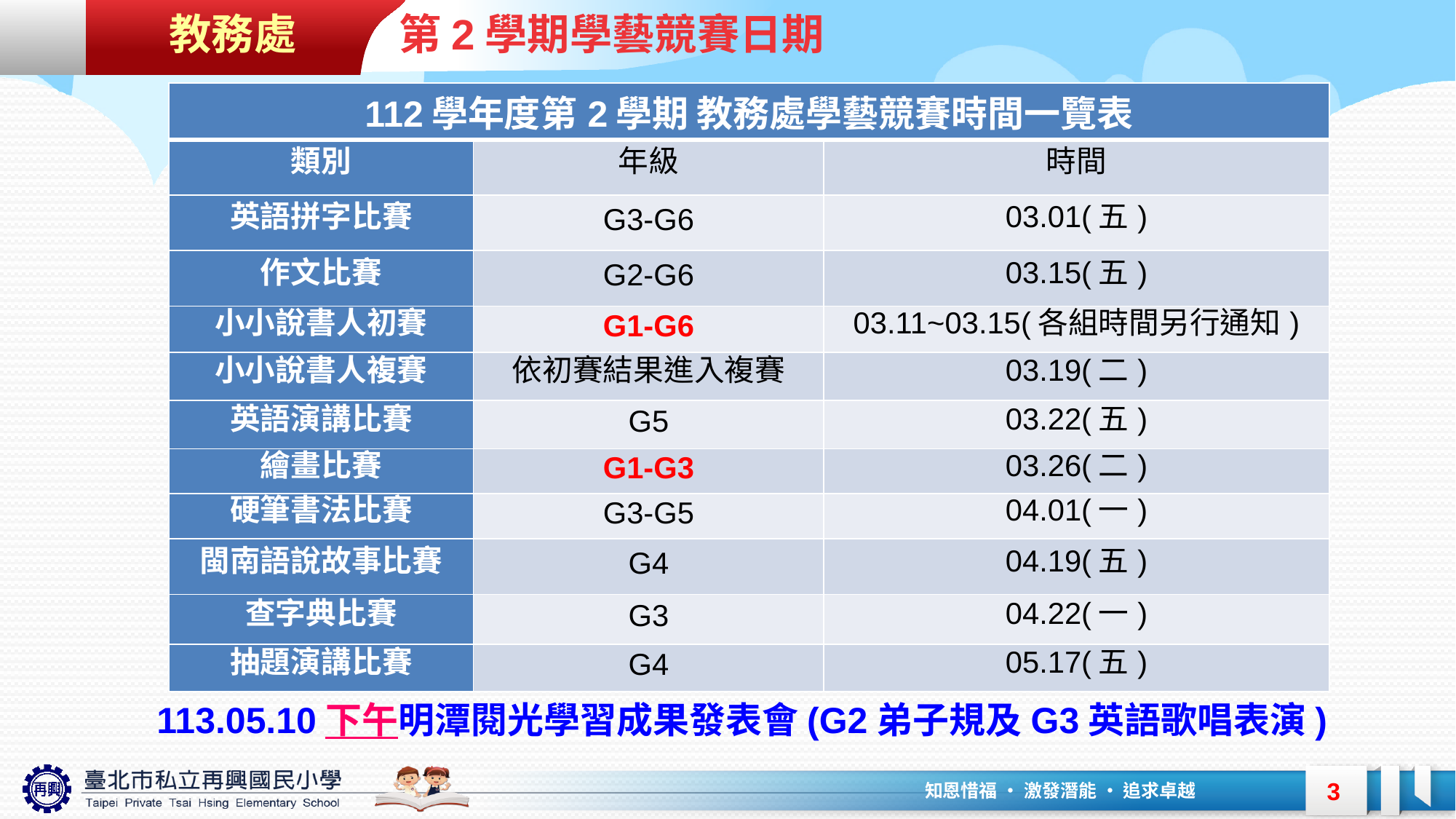

教務處
第2學期學藝競賽日期
| 112學年度第2學期 教務處學藝競賽時間一覽表 |  |  |
| --- | --- | --- |
| 類別 | 年級 | 時間 |
| 英語拼字比賽 | G3-G6 | 03.01(五) |
| 作文比賽 | G2-G6 | 03.15(五) |
| 小小說書人初賽 | G1-G6 | 03.11~03.15(各組時間另行通知) |
| 小小說書人複賽 | 依初賽結果進入複賽 | 03.19(二) |
| 英語演講比賽 | G5 | 03.22(五) |
| 繪畫比賽 | G1-G3 | 03.26(二) |
| 硬筆書法比賽 | G3-G5 | 04.01(一) |
| 閩南語說故事比賽 | G4 | 04.19(五) |
| 查字典比賽 | G3 | 04.22(一) |
| 抽題演講比賽 | G4 | 05.17(五) |
113.05.10下午明潭閱光學習成果發表會(G2弟子規及G3英語歌唱表演)